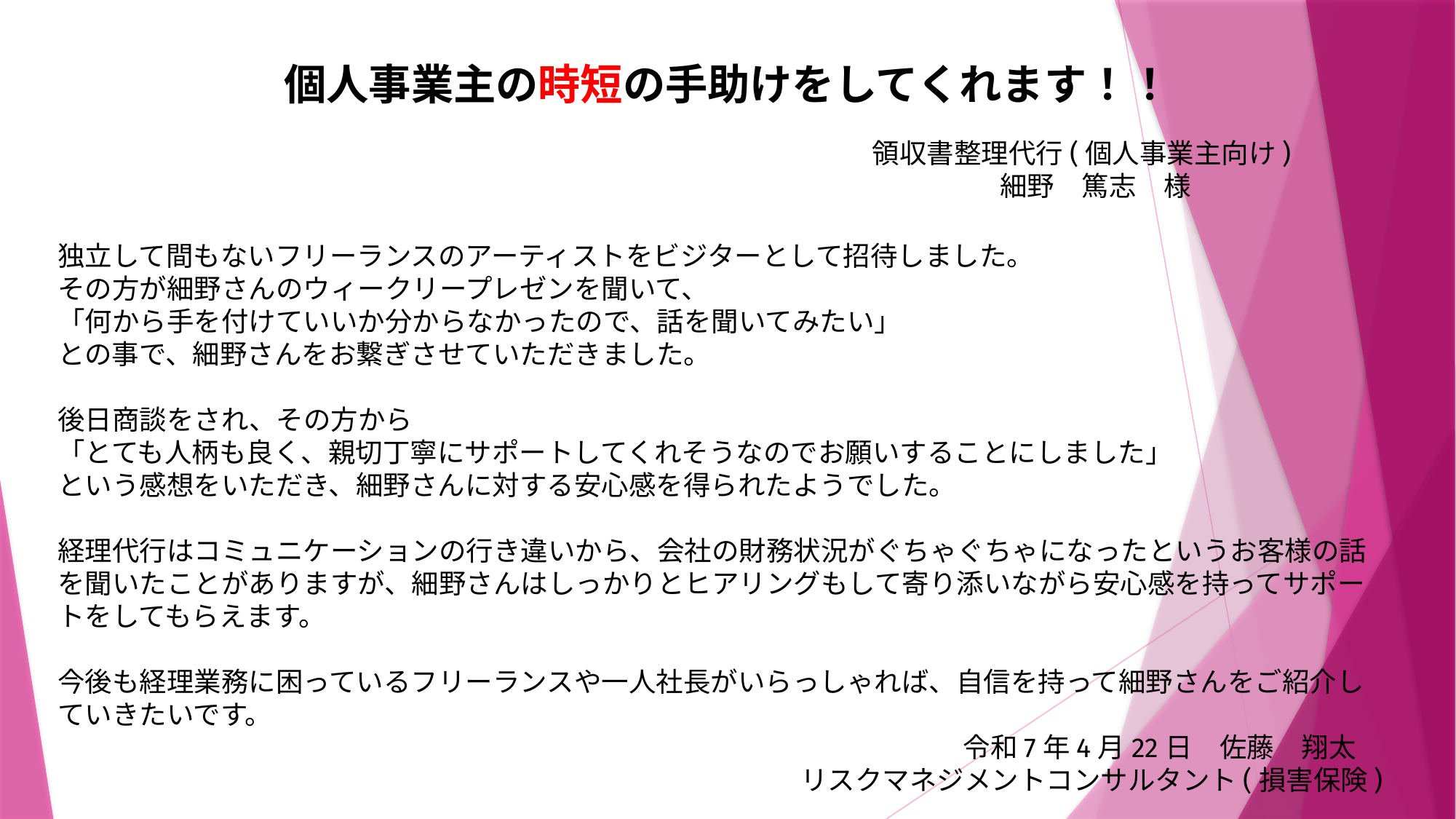

# 個人事業主の時短の手助けをしてくれます！！
領収書整理代行(個人事業主向け)
　細野　篤志　様
独立して間もないフリーランスのアーティストをビジターとして招待しました。
その方が細野さんのウィークリープレゼンを聞いて、
「何から手を付けていいか分からなかったので、話を聞いてみたい」
との事で、細野さんをお繋ぎさせていただきました。

後日商談をされ、その方から
「とても人柄も良く、親切丁寧にサポートしてくれそうなのでお願いすることにしました」
という感想をいただき、細野さんに対する安心感を得られたようでした。

経理代行はコミュニケーションの行き違いから、会社の財務状況がぐちゃぐちゃになったというお客様の話を聞いたことがありますが、細野さんはしっかりとヒアリングもして寄り添いながら安心感を持ってサポートをしてもらえます。

今後も経理業務に困っているフリーランスや一人社長がいらっしゃれば、自信を持って細野さんをご紹介していきたいです。
　　　　　　　　　　　　　　　　　　令和7年4月22日　佐藤　翔太
リスクマネジメントコンサルタント(損害保険)